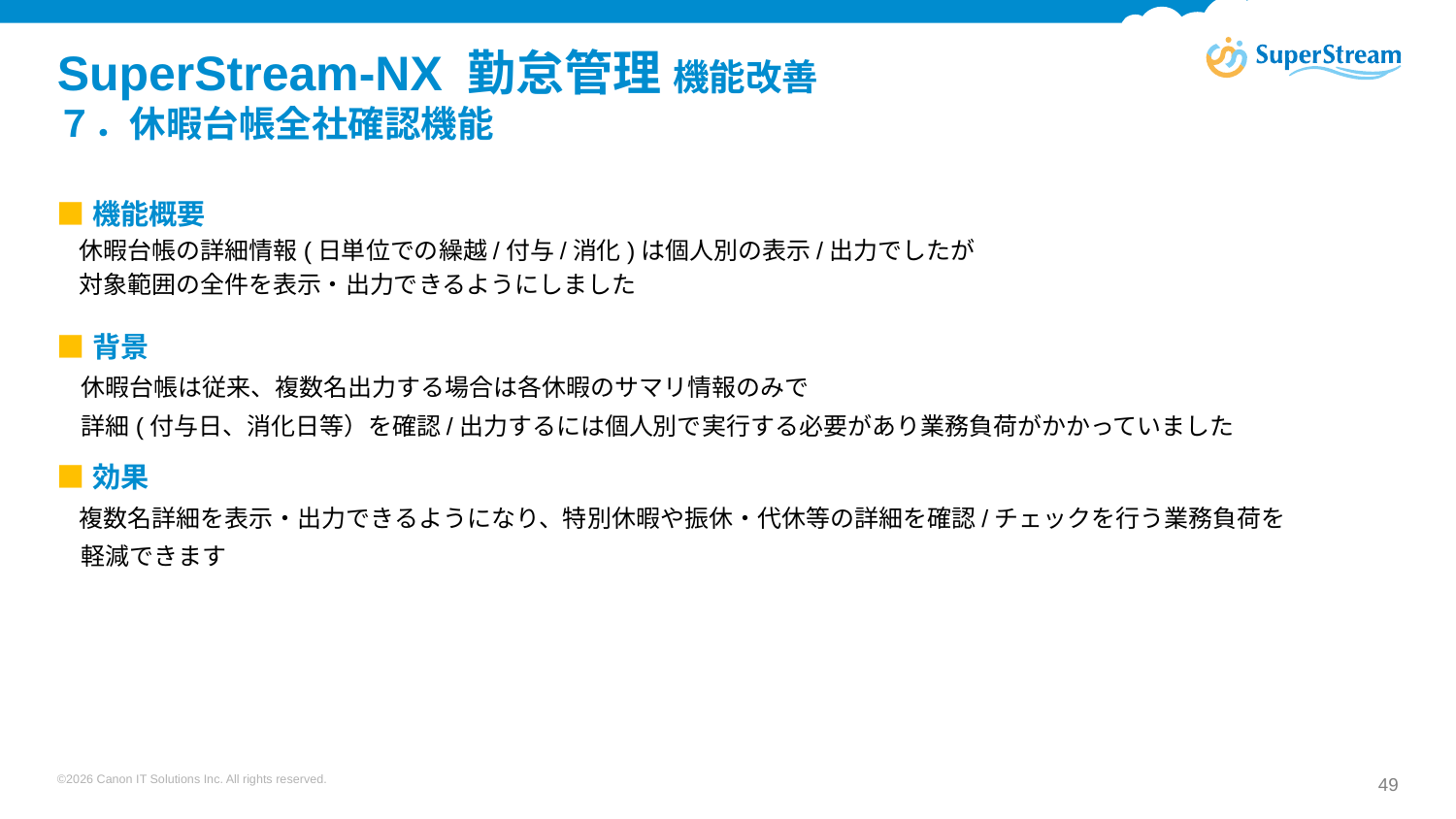

# SuperStream-NX 勤怠管理 機能改善 ７．休暇台帳全社確認機能
■機能概要
　休暇台帳の詳細情報(日単位での繰越/付与/消化)は個人別の表示/出力でしたが
   対象範囲の全件を表示・出力できるようにしました

■背景
　休暇台帳は従来、複数名出力する場合は各休暇のサマリ情報のみで
　詳細(付与日、消化日等）を確認/出力するには個人別で実行する必要があり業務負荷がかかっていました
■効果
　複数名詳細を表示・出力できるようになり、特別休暇や振休・代休等の詳細を確認/チェックを行う業務負荷を
　軽減できます

©2026 Canon IT Solutions Inc. All rights reserved.
49